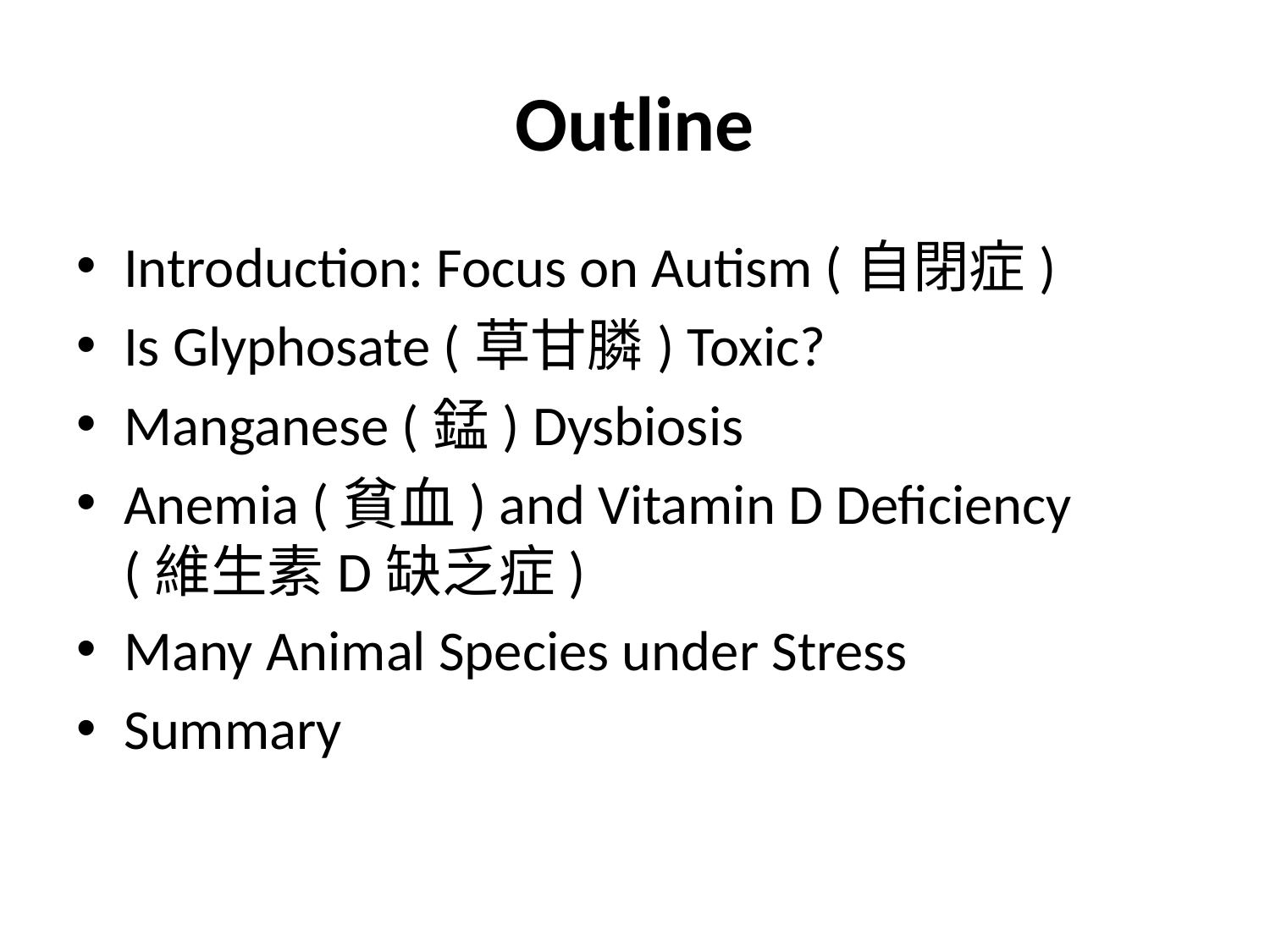

# Outline
Introduction: Focus on Autism (自閉症)
Is Glyphosate (草甘膦) Toxic?
Manganese (錳) Dysbiosis
Anemia (貧血) and Vitamin D Deficiency      (維生素D缺乏症)
Many Animal Species under Stress
Summary